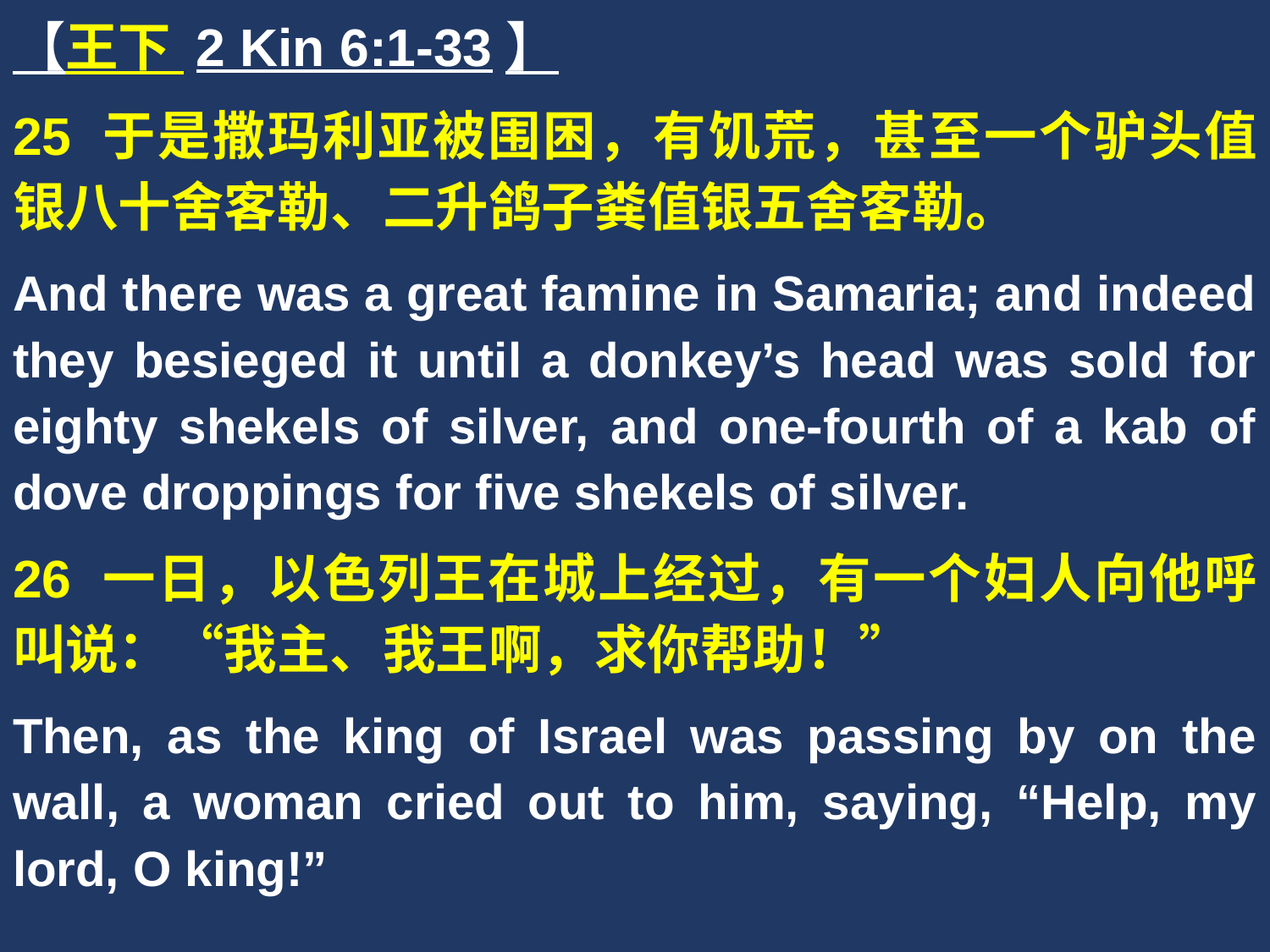

【王下 2 Kin 6:1-33】
25 于是撒玛利亚被围困，有饥荒，甚至一个驴头值银八十舍客勒、二升鸽子粪值银五舍客勒。
And there was a great famine in Samaria; and indeed they besieged it until a donkey’s head was sold for eighty shekels of silver, and one-fourth of a kab of dove droppings for five shekels of silver.
26 一日，以色列王在城上经过，有一个妇人向他呼叫说：“我主、我王啊，求你帮助！”
Then, as the king of Israel was passing by on the wall, a woman cried out to him, saying, “Help, my lord, O king!”